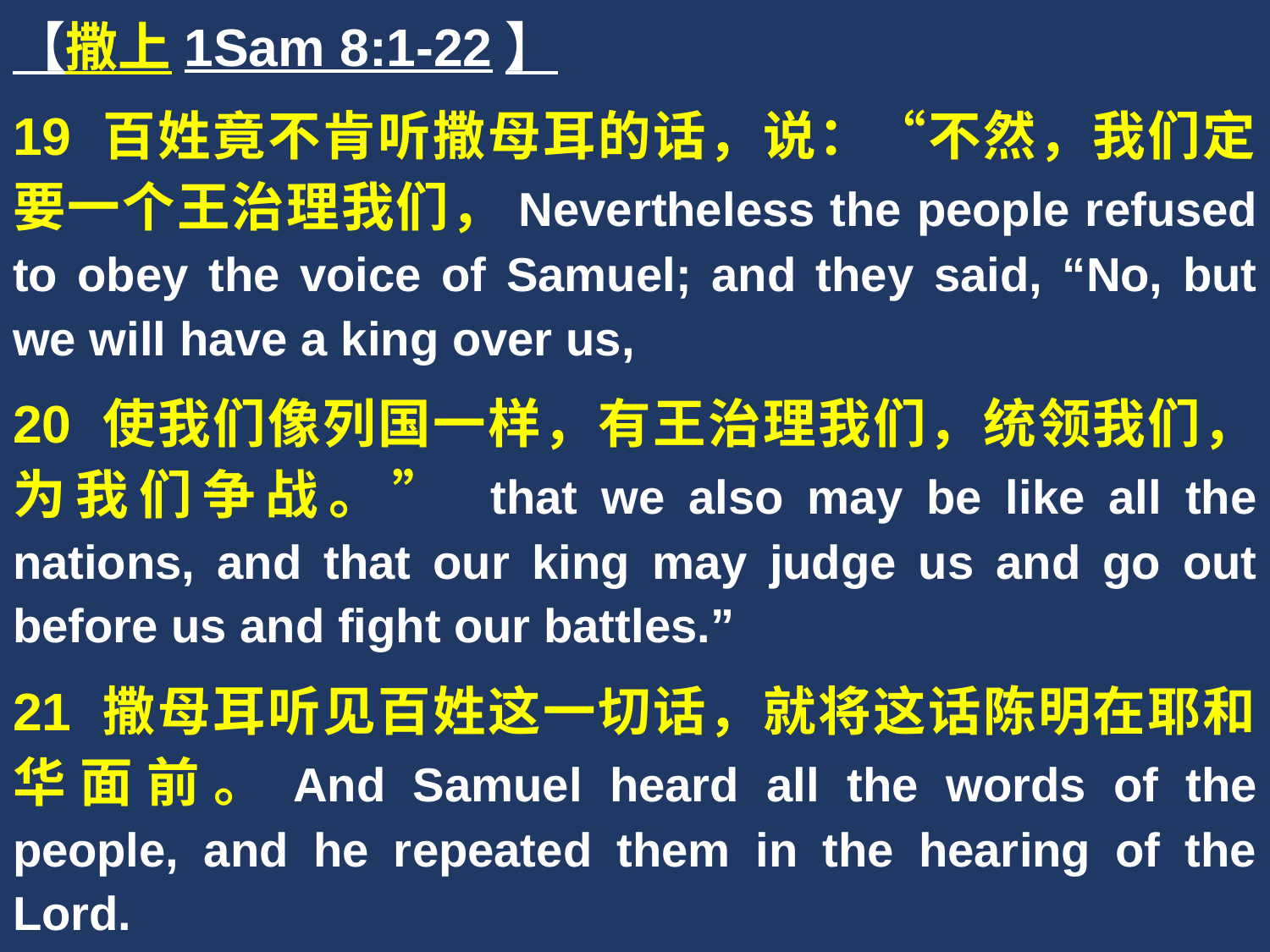

【撒上1Sam 8:1-22】
19 百姓竟不肯听撒母耳的话，说：“不然，我们定要一个王治理我们，Nevertheless the people refused to obey the voice of Samuel; and they said, “No, but we will have a king over us,
20 使我们像列国一样，有王治理我们，统领我们，为我们争战。” that we also may be like all the nations, and that our king may judge us and go out before us and fight our battles.”
21 撒母耳听见百姓这一切话，就将这话陈明在耶和华面前。And Samuel heard all the words of the people, and he repeated them in the hearing of the Lord.